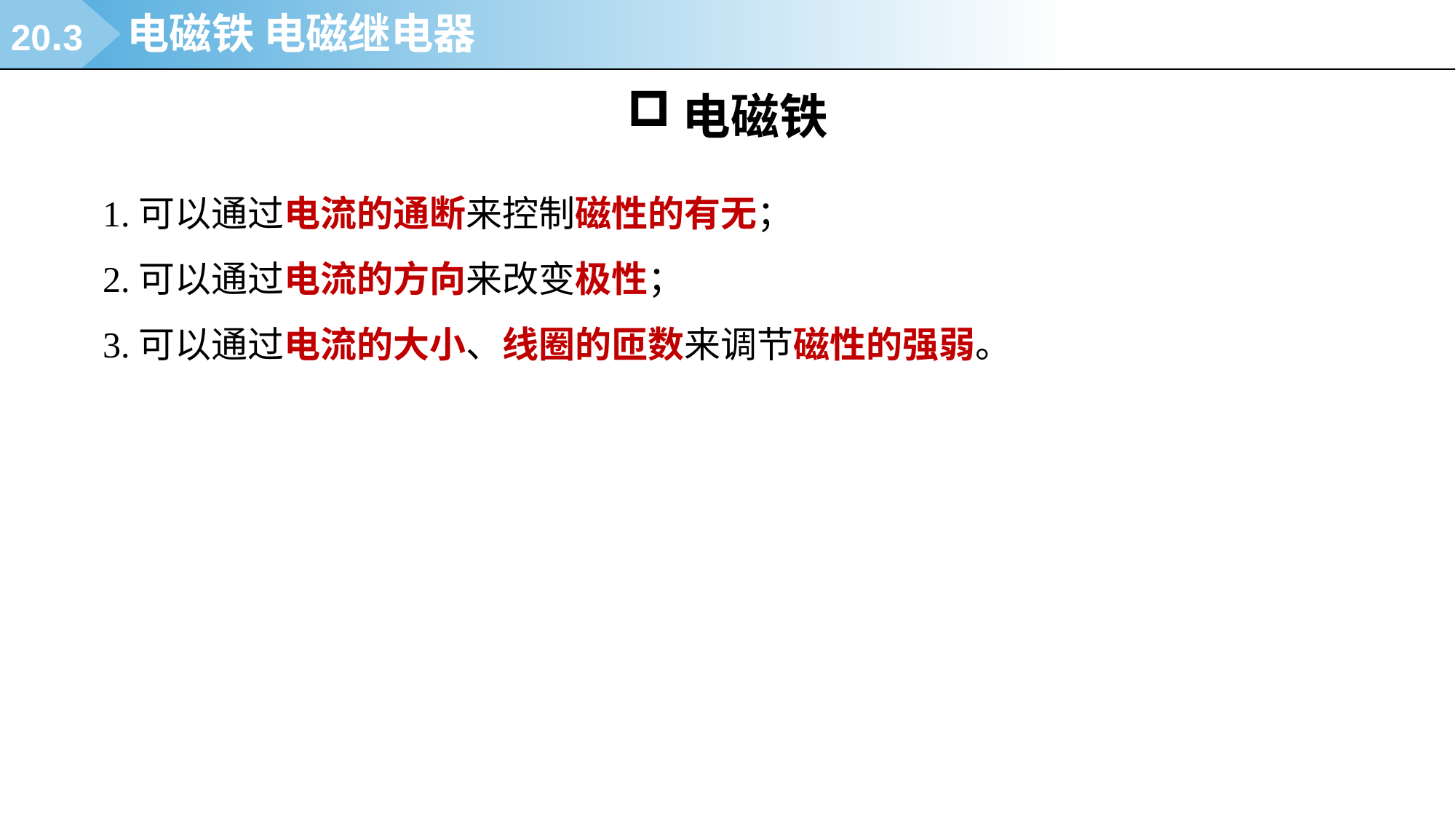

20.3
电磁铁 电磁继电器
电磁铁
1.可以通过电流的通断来控制磁性的有无；
2.可以通过电流的方向来改变极性；
3.可以通过电流的大小、线圈的匝数来调节磁性的强弱。